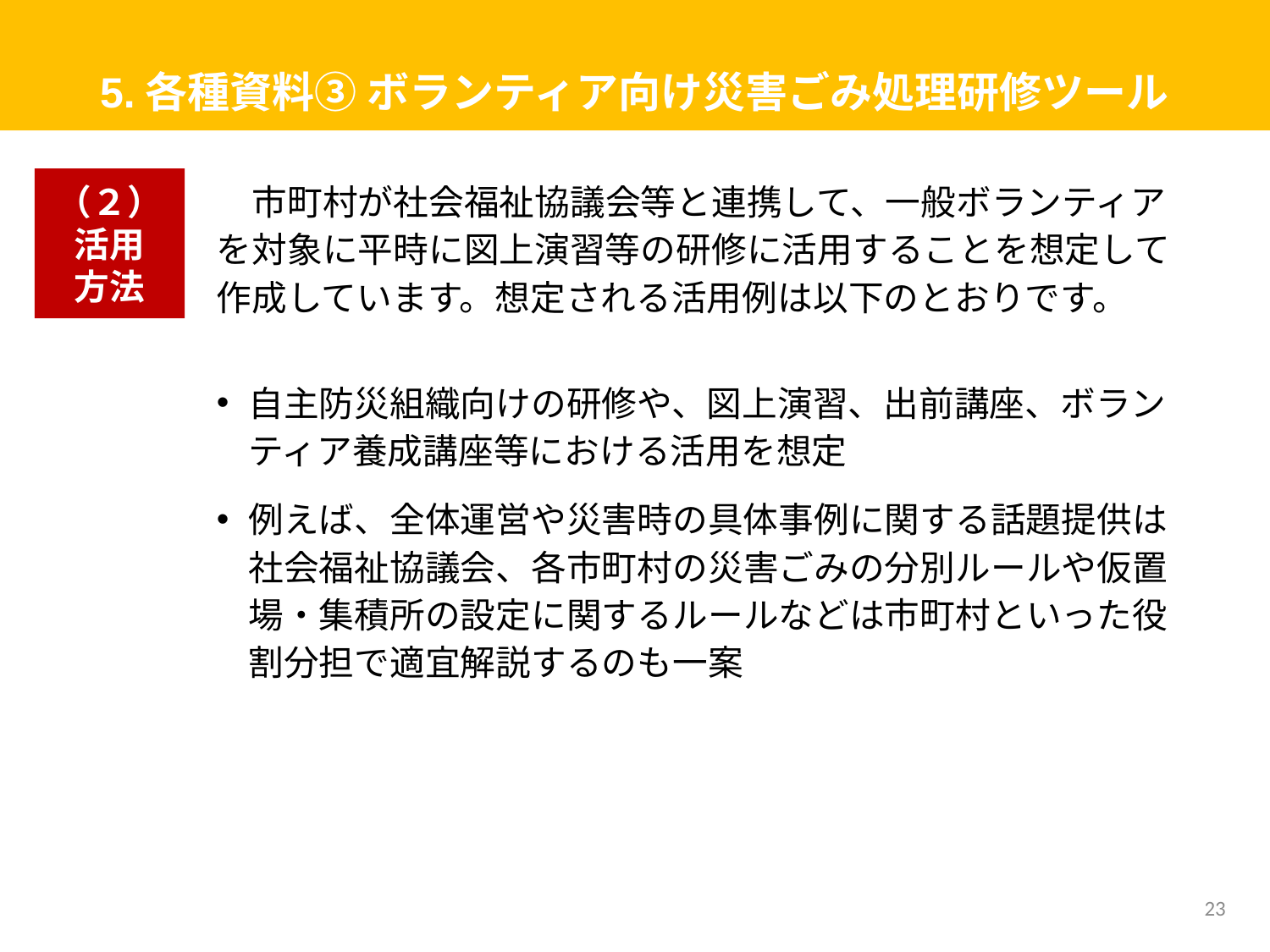

# 5.各種資料③ ボランティア向け災害ごみ処理研修ツール
（２）
活用
方法
　市町村が社会福祉協議会等と連携して、一般ボランティアを対象に平時に図上演習等の研修に活用することを想定して作成しています。想定される活用例は以下のとおりです。

自主防災組織向けの研修や、図上演習、出前講座、ボランティア養成講座等における活用を想定
例えば、全体運営や災害時の具体事例に関する話題提供は社会福祉協議会、各市町村の災害ごみの分別ルールや仮置場・集積所の設定に関するルールなどは市町村といった役割分担で適宜解説するのも一案
23